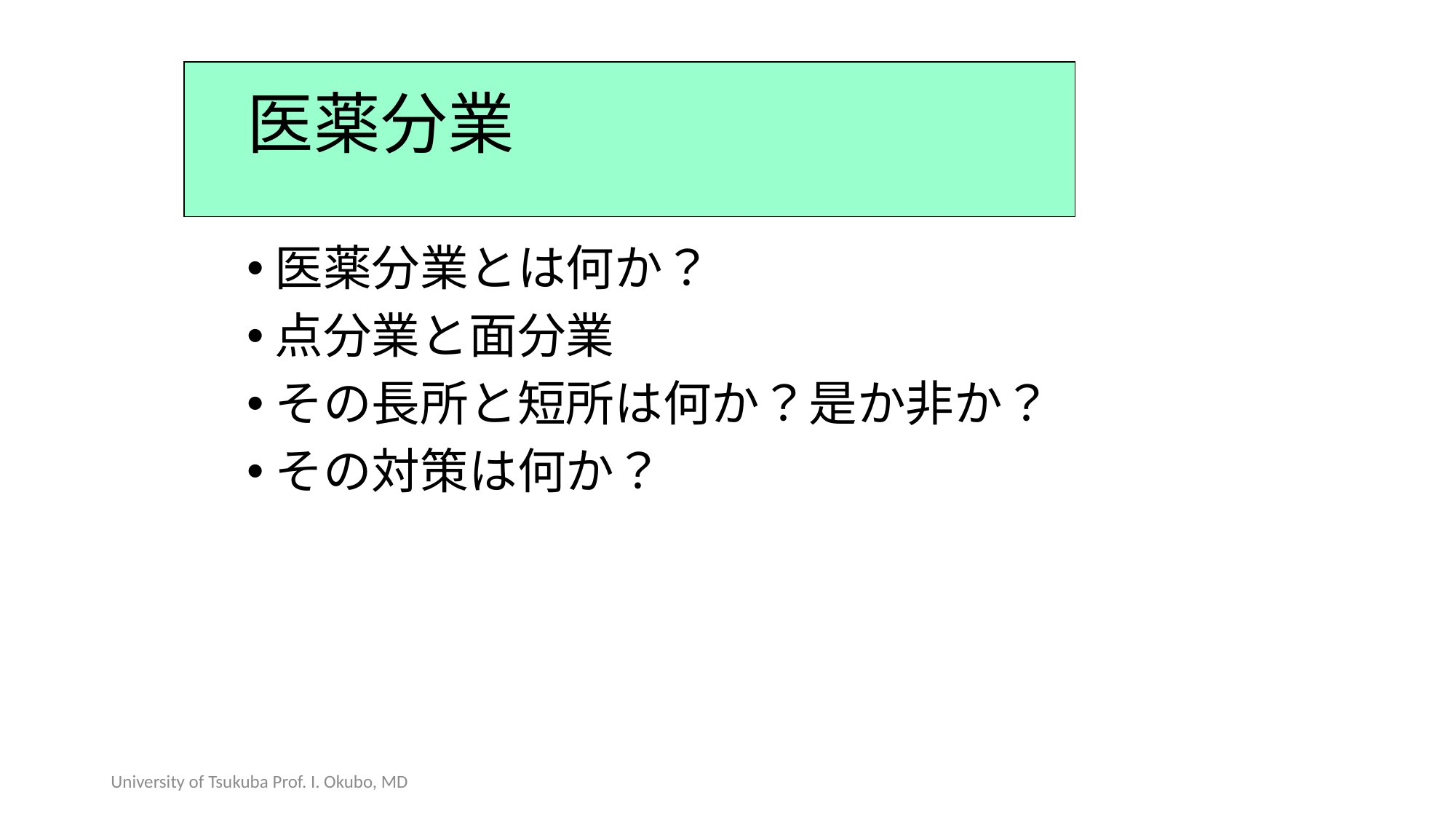

# 医薬分業

医薬分業とは何か？
点分業と面分業
その長所と短所は何か？是か非か？
その対策は何か？
University of Tsukuba Prof. I. Okubo, MD